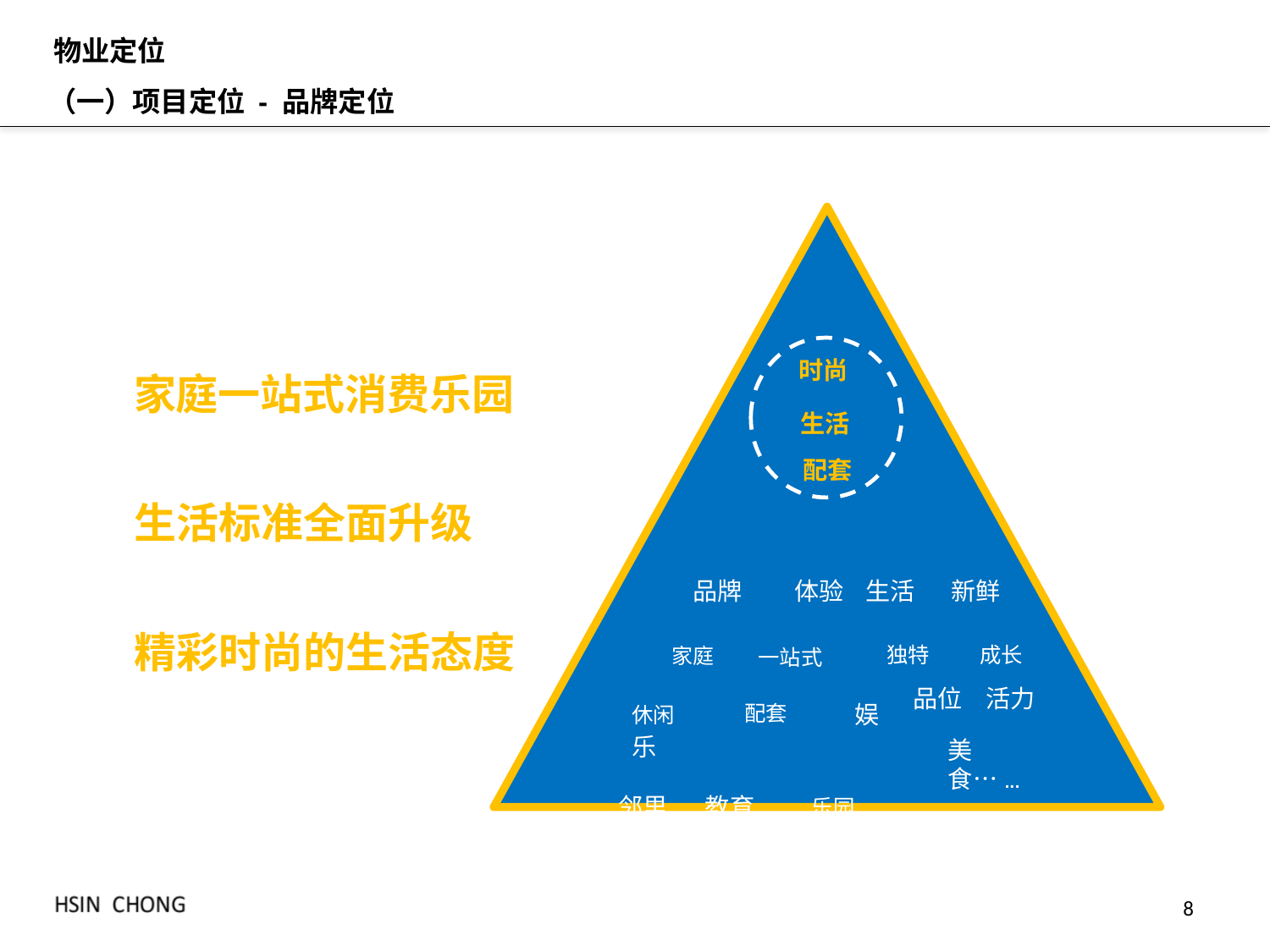

物业定位
（一）项目定位 - 品牌定位

时尚
生活 配套
家庭一站式消费乐园
生活标准全面升级
品牌	体验	生活	新鲜
家庭	一站式	独特	成长
精彩时尚的生活态度
品位	活力
美食…...
休闲	配套	娱乐
邻里	教育	乐园
8